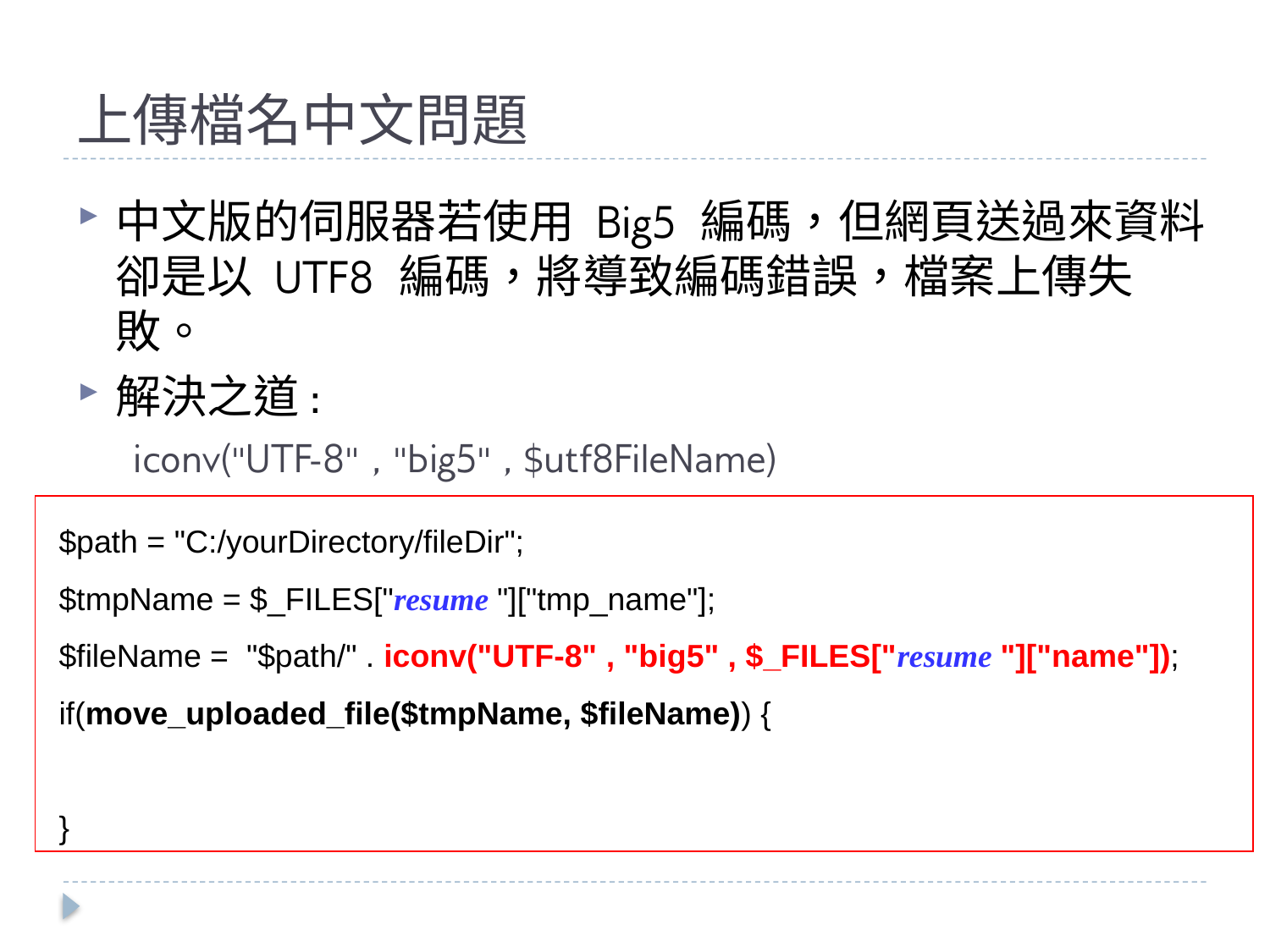

# 上傳檔名中文問題
中文版的伺服器若使用 Big5 編碼，但網頁送過來資料卻是以 UTF8 編碼，將導致編碼錯誤，檔案上傳失敗。
解決之道:
iconv("UTF-8" , "big5" , $utf8FileName)

$path = "C:/yourDirectory/fileDir";
$tmpName = $_FILES["resume "]["tmp_name"];
$fileName =  "$path/" . iconv("UTF-8" , "big5" , $_FILES["resume "]["name"]);
if(move_uploaded_file($tmpName, $fileName)) {

}